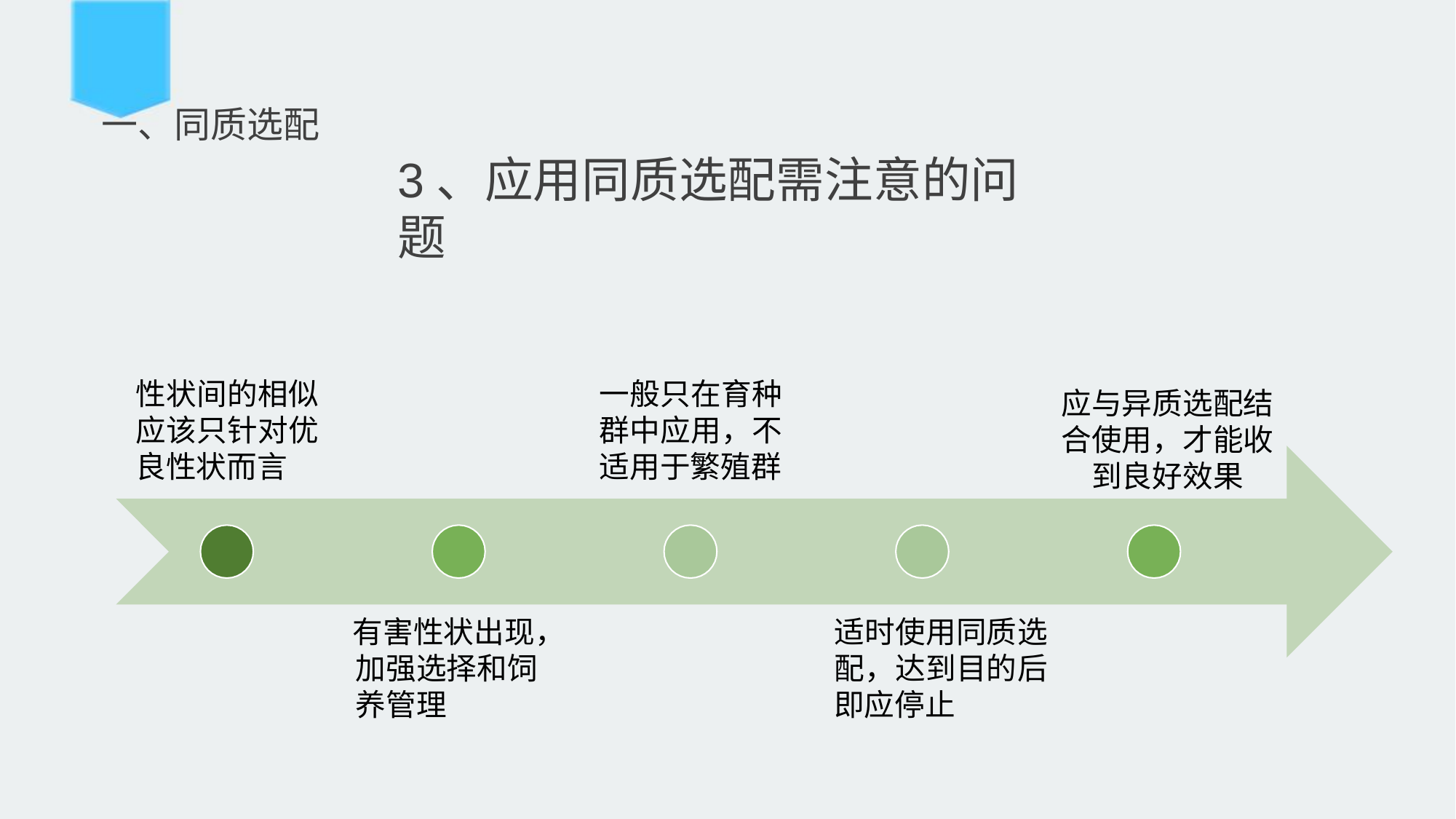

# 一、同质选配
3、应用同质选配需注意的问题

性状间的相似 应该只针对优 良性状而言
一般只在育种 群中应用，不 适用于繁殖群
应与异质选配结 合使用，才能收 到良好效果

有害性状出现， 加强选择和饲养管理
适时使用同质选配，达到目的后即应停止